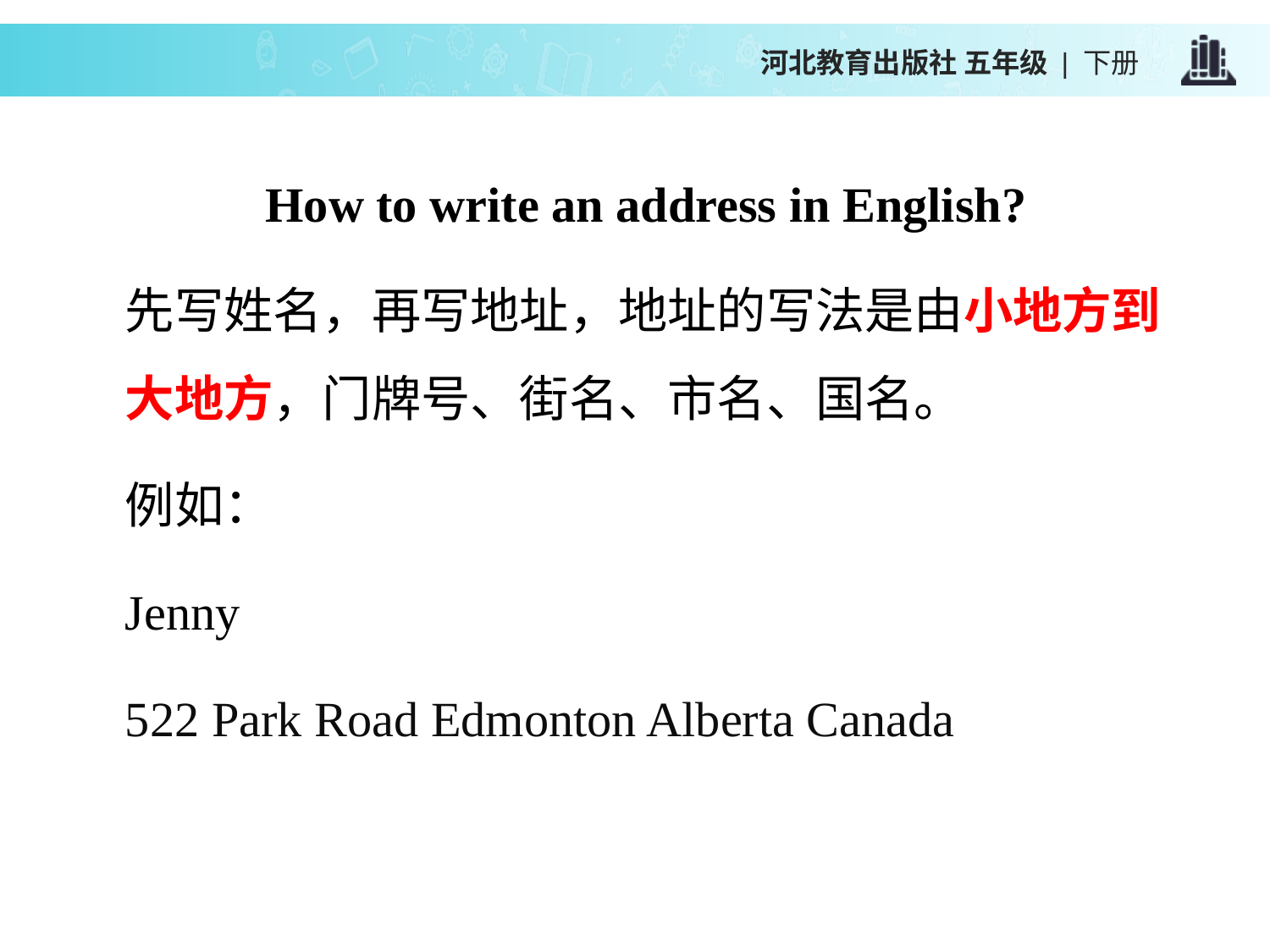

河北教育出版社 五年级 | 下册
How to write an address in English?
先写姓名，再写地址，地址的写法是由小地方到大地方，门牌号、街名、市名、国名。
例如：
Jenny
522 Park Road Edmonton Alberta Canada